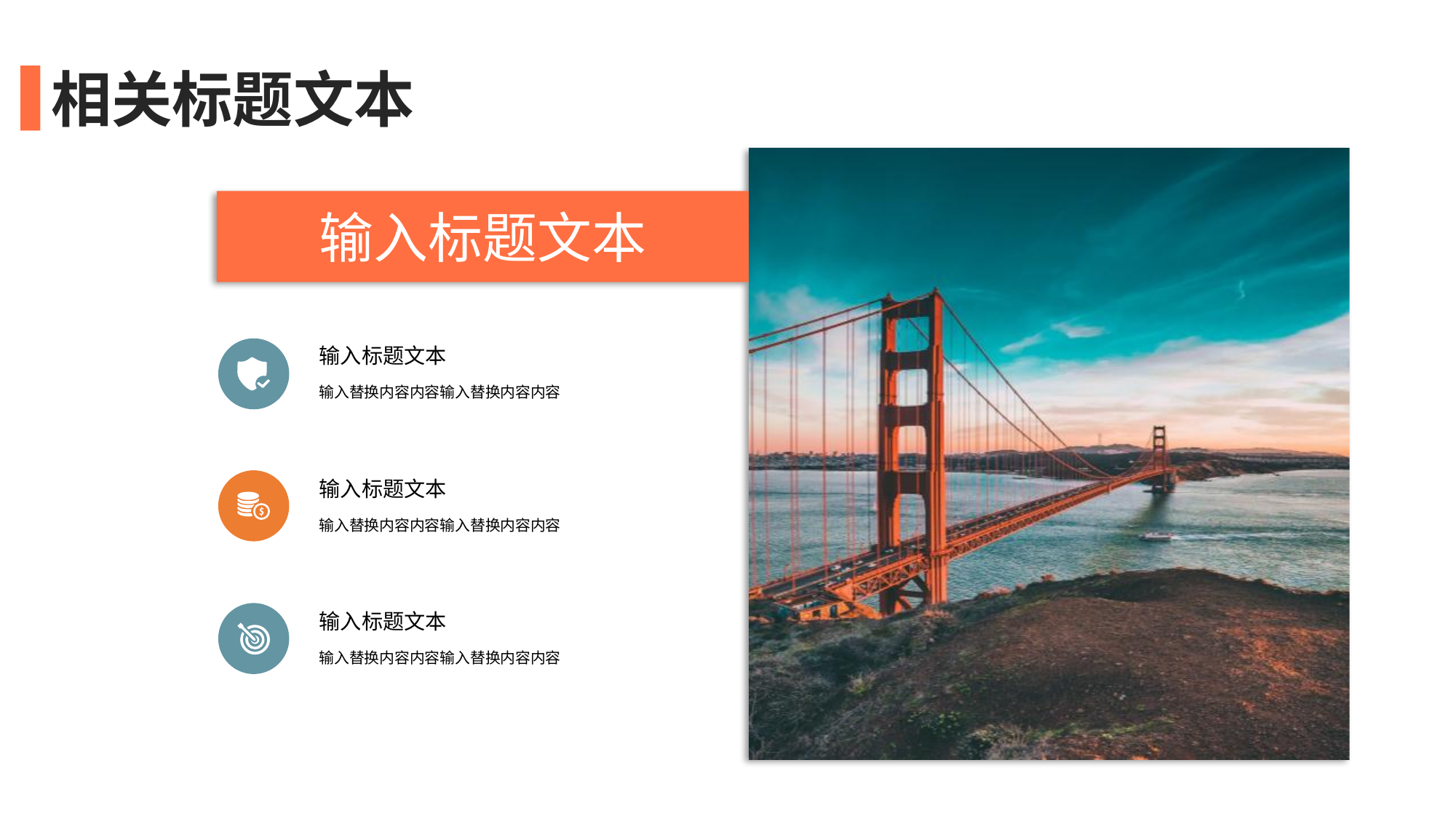

相关标题文本

输入标题文本
输入标题文本

输入替换内容内容输入替换内容内容
输入标题文本

输入替换内容内容输入替换内容内容

输入标题文本

输入替换内容内容输入替换内容内容